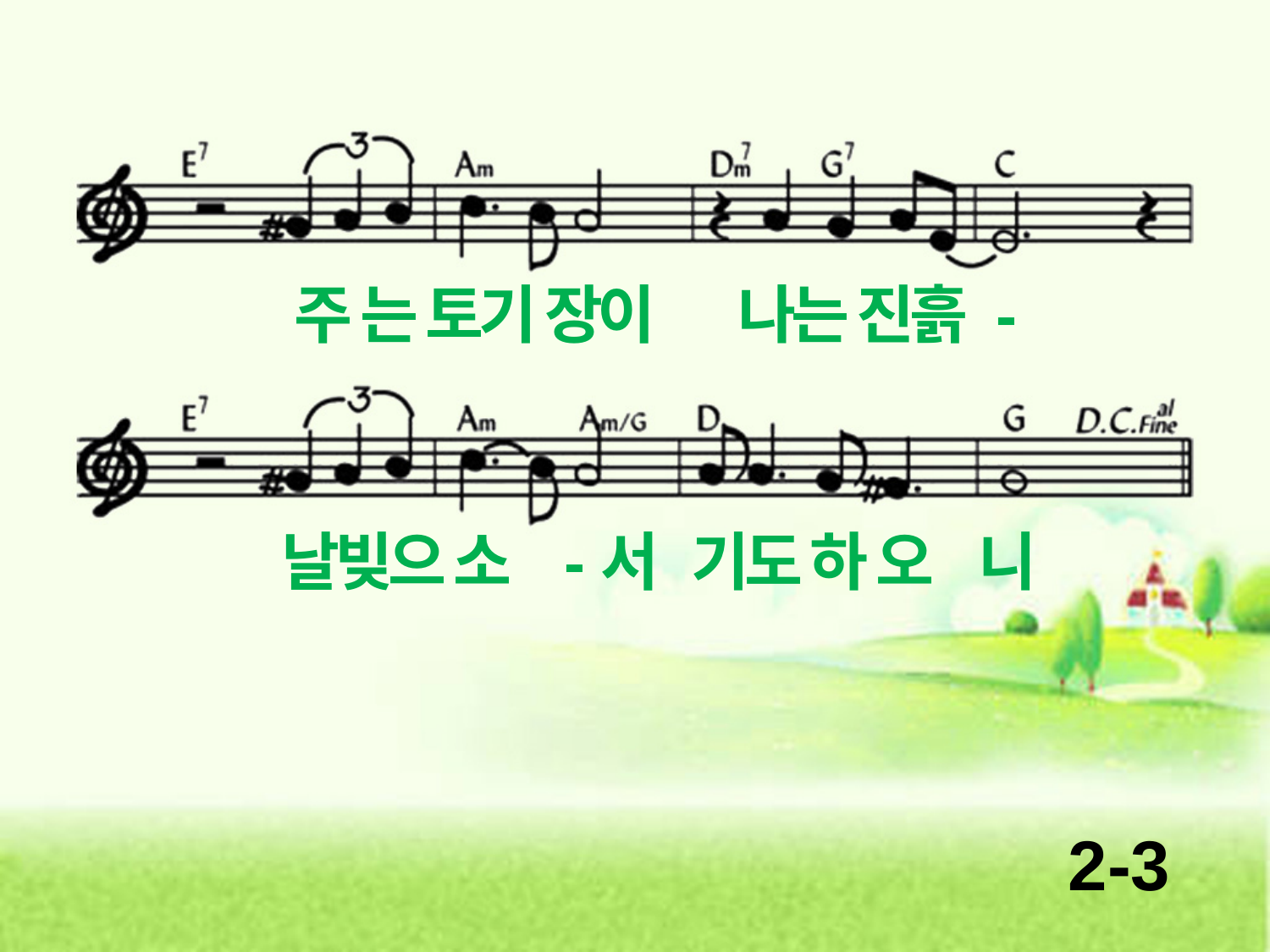

주 는 토기 장이       나는 진흙 -
날빚으 소   -서   기도 하 오    니
2-3